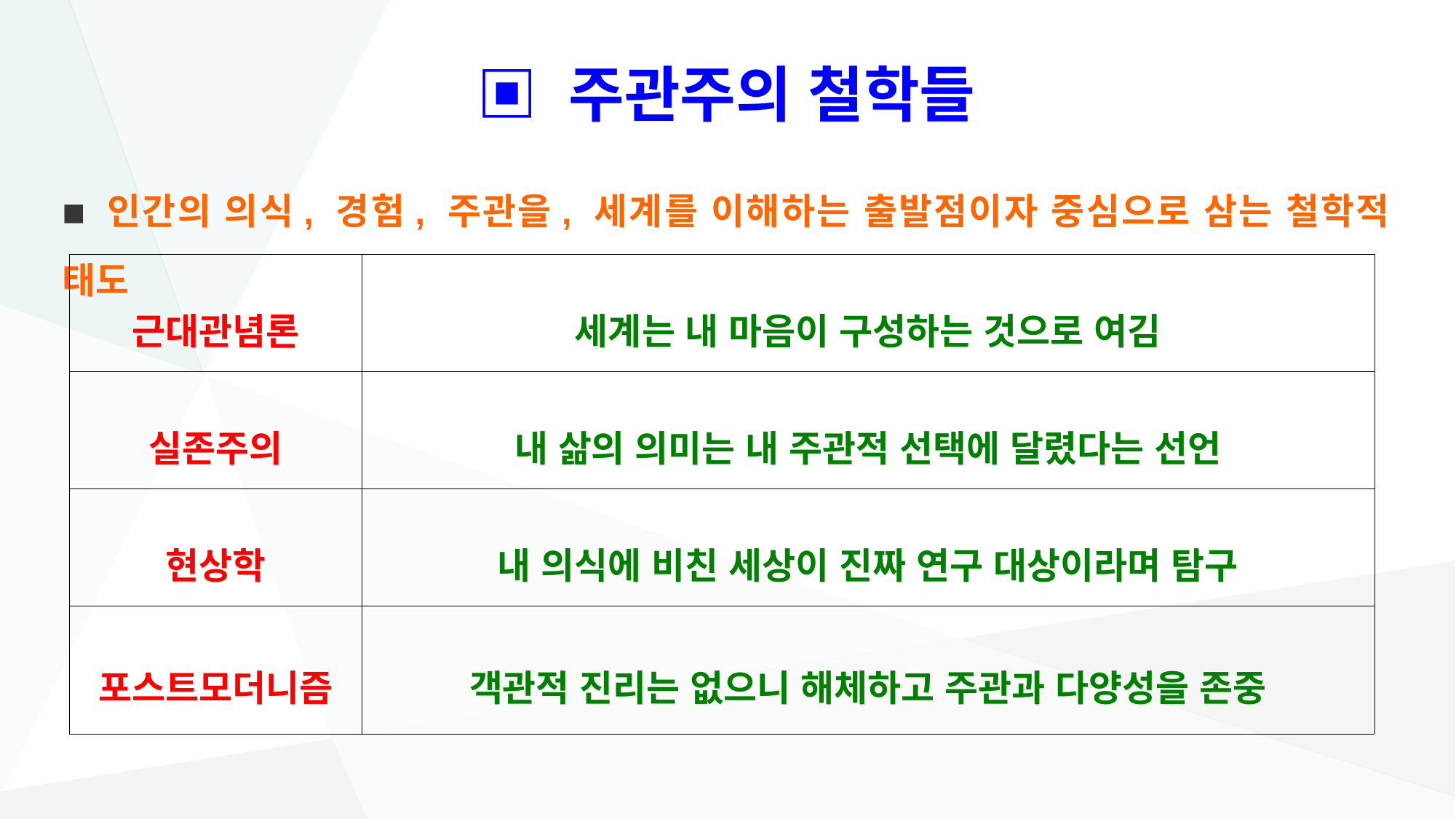

# ▣ 주관주의 철학들
◼ 인간의 의식, 경험, 주관을, 세계를 이해하는 출발점이자 중심으로 삼는 철학적 태도

| 근대관념론 | 세계는 내 마음이 구성하는 것으로 여김 |
| --- | --- |
| 실존주의 | 내 삶의 의미는 내 주관적 선택에 달렸다는 선언 |
| 현상학 | 내 의식에 비친 세상이 진짜 연구 대상이라며 탐구 |
| 포스트모더니즘 | 객관적 진리는 없으니 해체하고 주관과 다양성을 존중 |